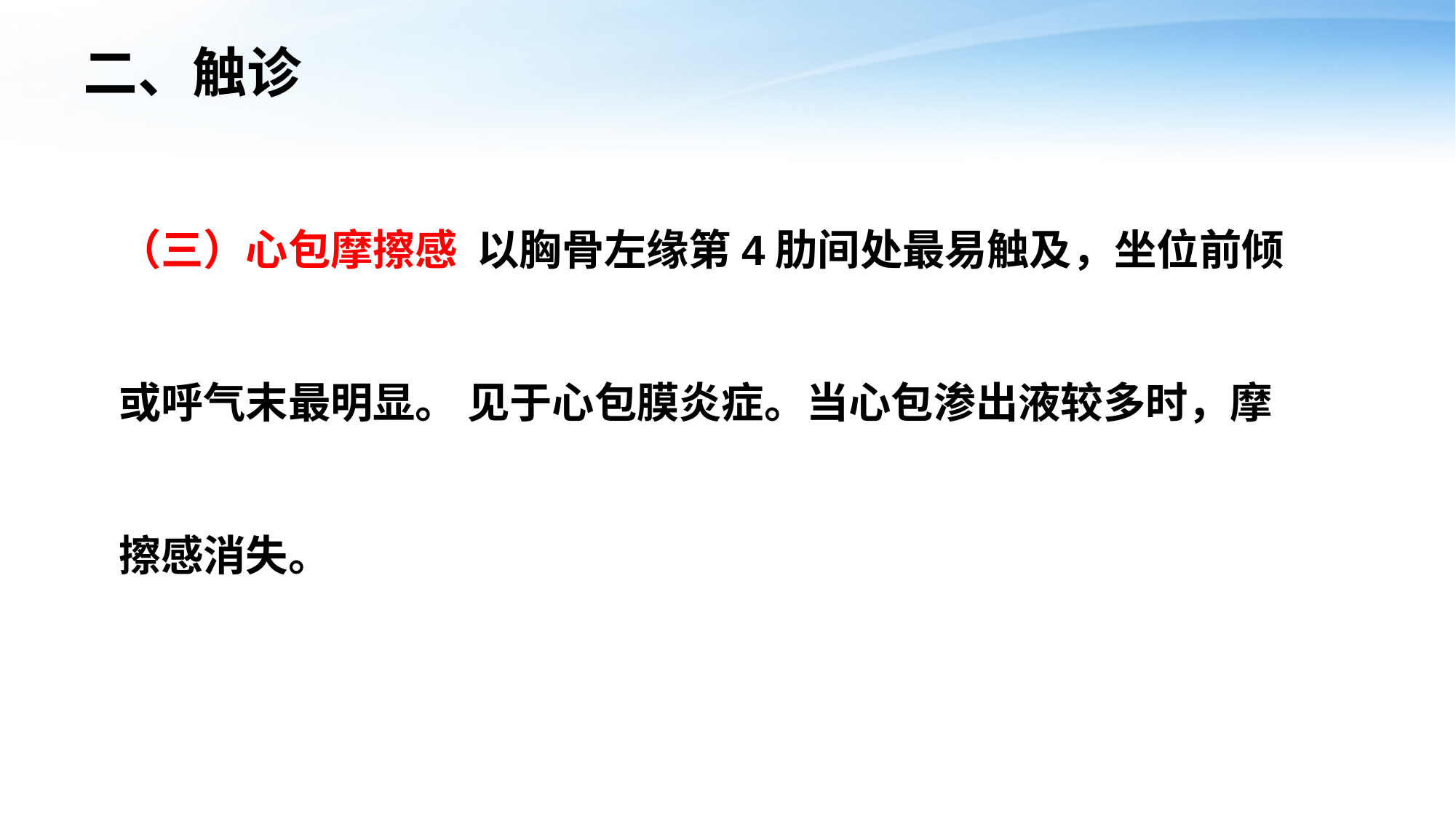

# 二、触诊
（三）心包摩擦感  以胸骨左缘第4肋间处最易触及，坐位前倾或呼气末最明显。 见于心包膜炎症。当心包渗出液较多时，摩擦感消失。